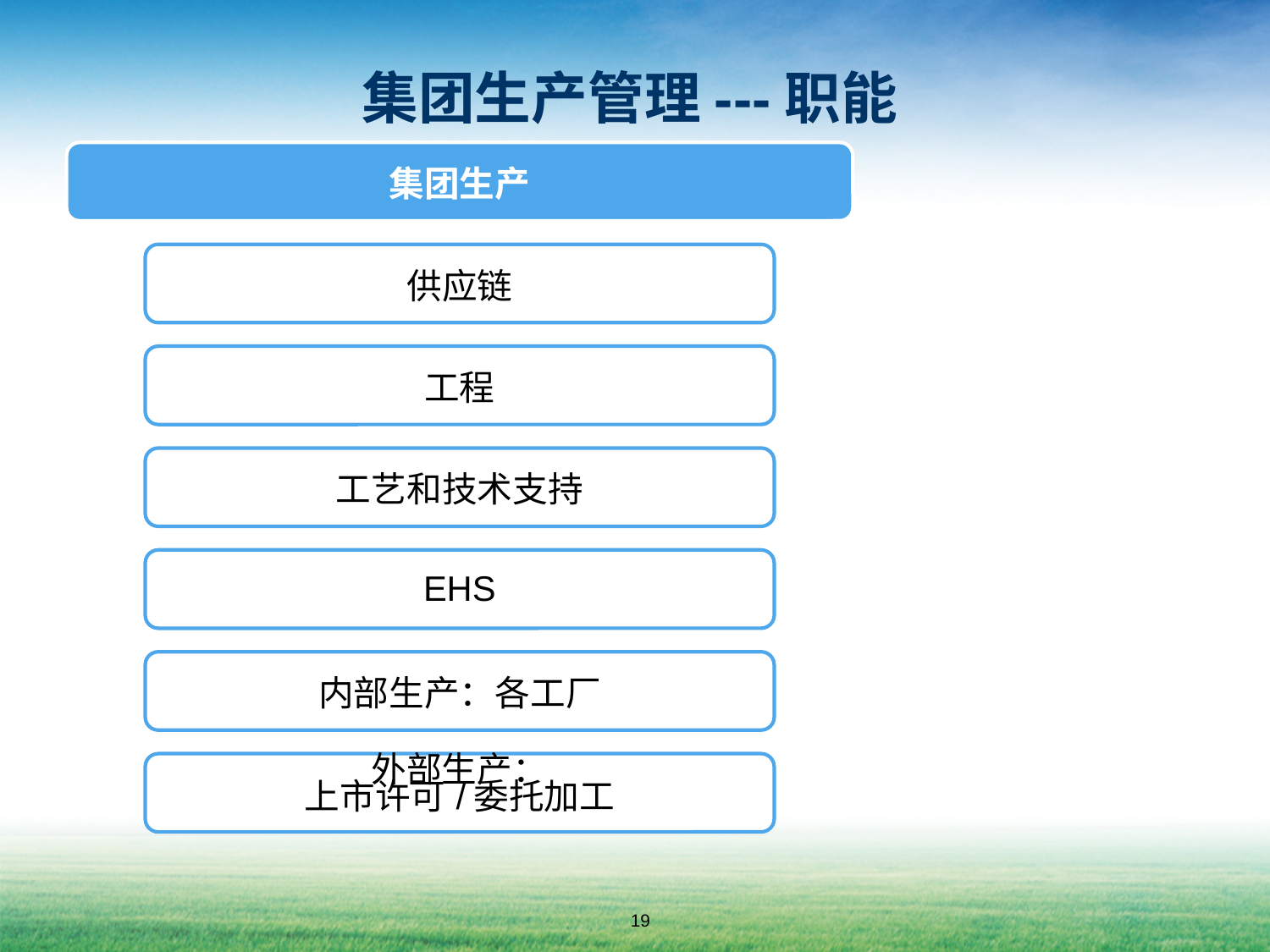

# 集团生产管理---职能
集团生产
供应链
工程
工艺和技术支持
EHS
内部生产：各工厂
外部生产：
上市许可/委托加工
19